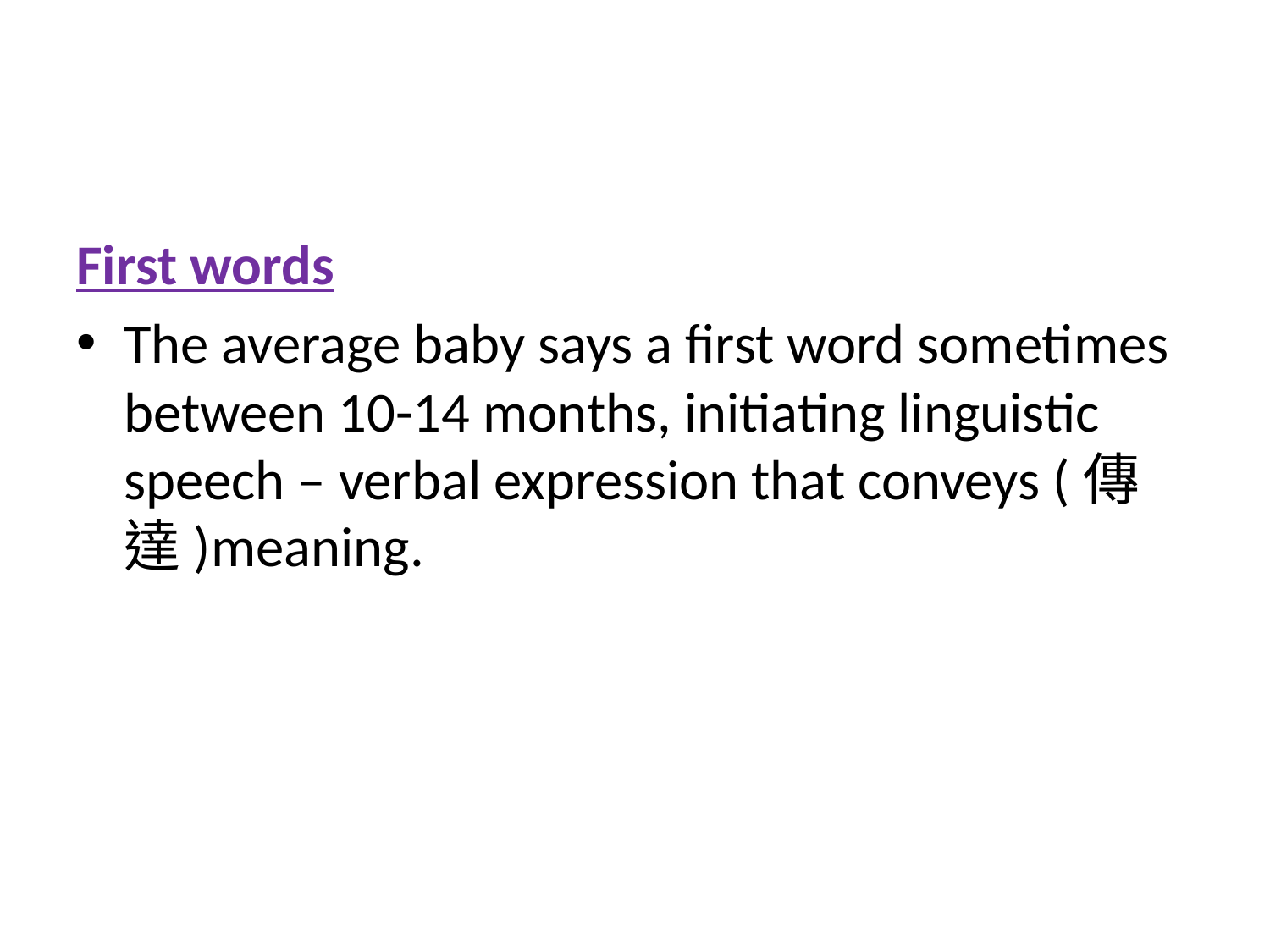

#
First words
The average baby says a first word sometimes between 10-14 months, initiating linguistic speech – verbal expression that conveys (傳達)meaning.